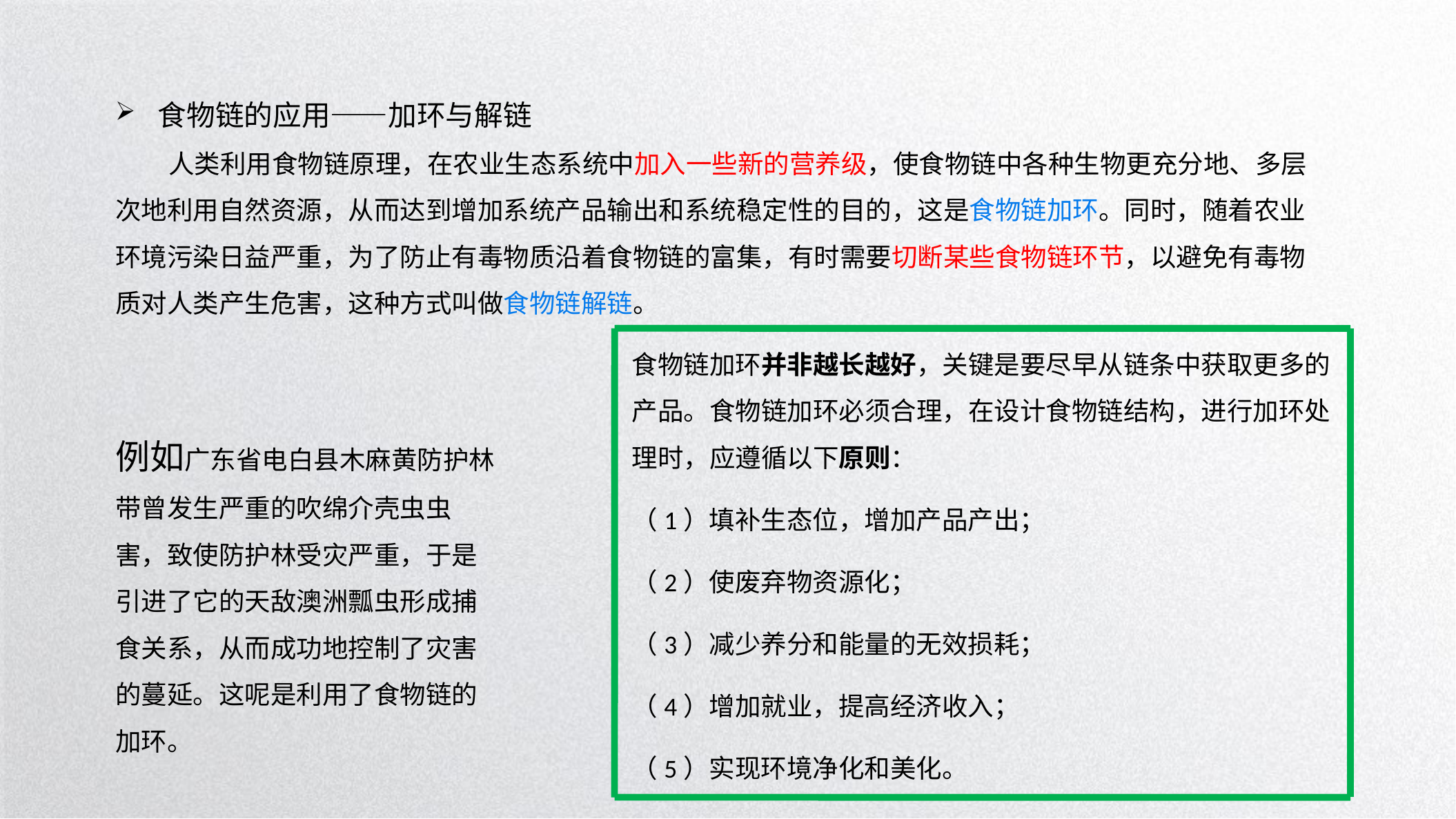

食物链的应用——加环与解链
        人类利用食物链原理，在农业生态系统中加入一些新的营养级，使食物链中各种生物更充分地、多层次地利用自然资源，从而达到增加系统产品输出和系统稳定性的目的，这是食物链加环。同时，随着农业环境污染日益严重，为了防止有毒物质沿着食物链的富集，有时需要切断某些食物链环节，以避免有毒物质对人类产生危害，这种方式叫做食物链解链。
食物链加环并非越长越好，关键是要尽早从链条中获取更多的产品。食物链加环必须合理，在设计食物链结构，进行加环处理时，应遵循以下原则：

（1）填补生态位，增加产品产出；

（2）使废弃物资源化；

（3）减少养分和能量的无效损耗；

（4）增加就业，提高经济收入；

（5）实现环境净化和美化。
例如广东省电白县木麻黄防护林带曾发生严重的吹绵介壳虫虫害，致使防护林受灾严重，于是引进了它的天敌澳洲瓢虫形成捕食关系，从而成功地控制了灾害的蔓延。这呢是利用了食物链的加环。